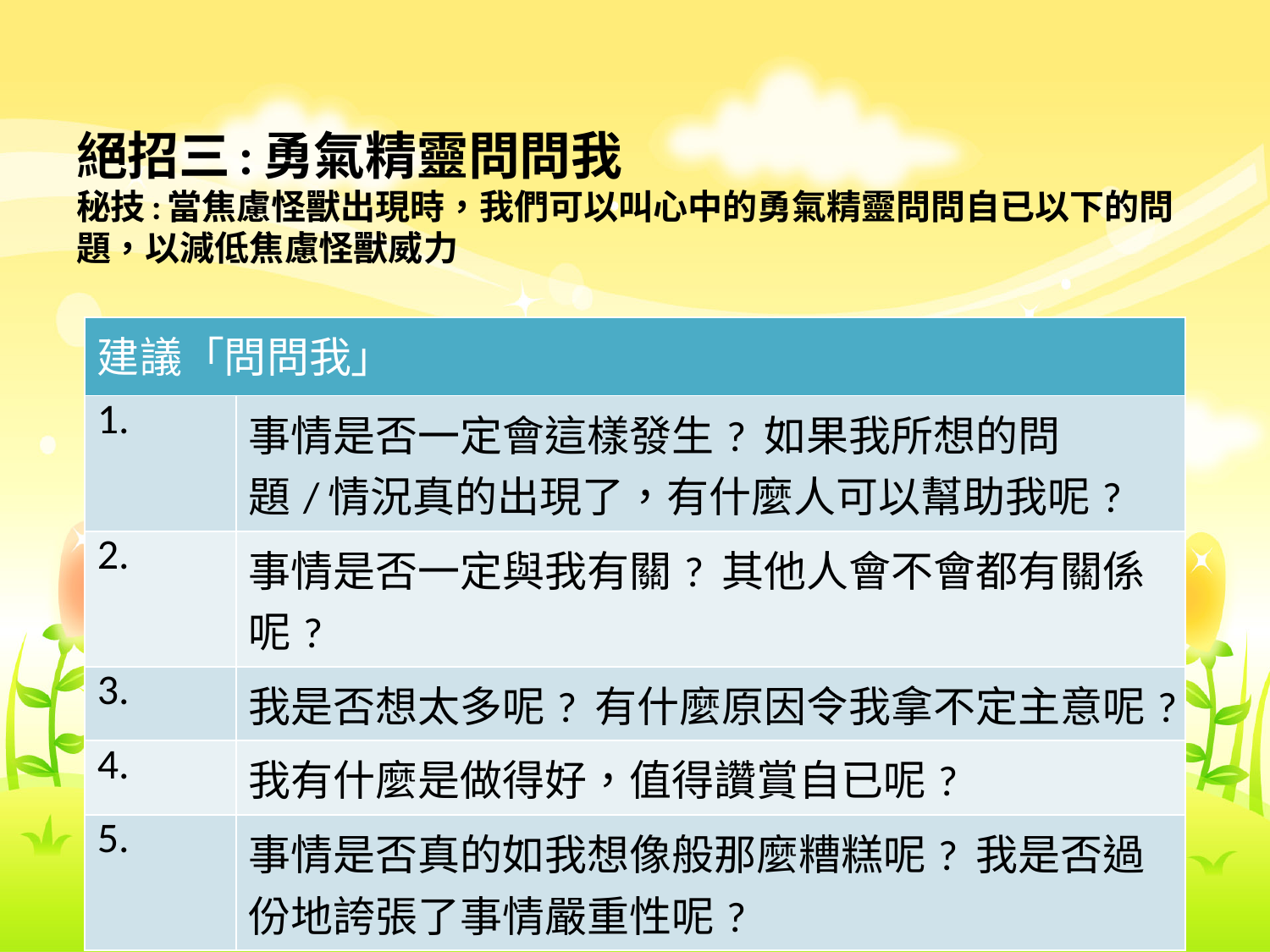

# 絕招三:勇氣精靈問問我 秘技:當焦慮怪獸出現時，我們可以叫心中的勇氣精靈問問自已以下的問題，以減低焦慮怪獸威力
| 建議「問問我」 |  |
| --- | --- |
| 1. | 事情是否一定會這樣發生? 如果我所想的問題/情況真的出現了，有什麼人可以幫助我呢? |
| 2. | 事情是否一定與我有關? 其他人會不會都有關係呢? |
| 3. | 我是否想太多呢? 有什麼原因令我拿不定主意呢? |
| 4. | 我有什麼是做得好，值得讚賞自已呢? |
| 5. | 事情是否真的如我想像般那麼糟糕呢? 我是否過份地誇張了事情嚴重性呢? |